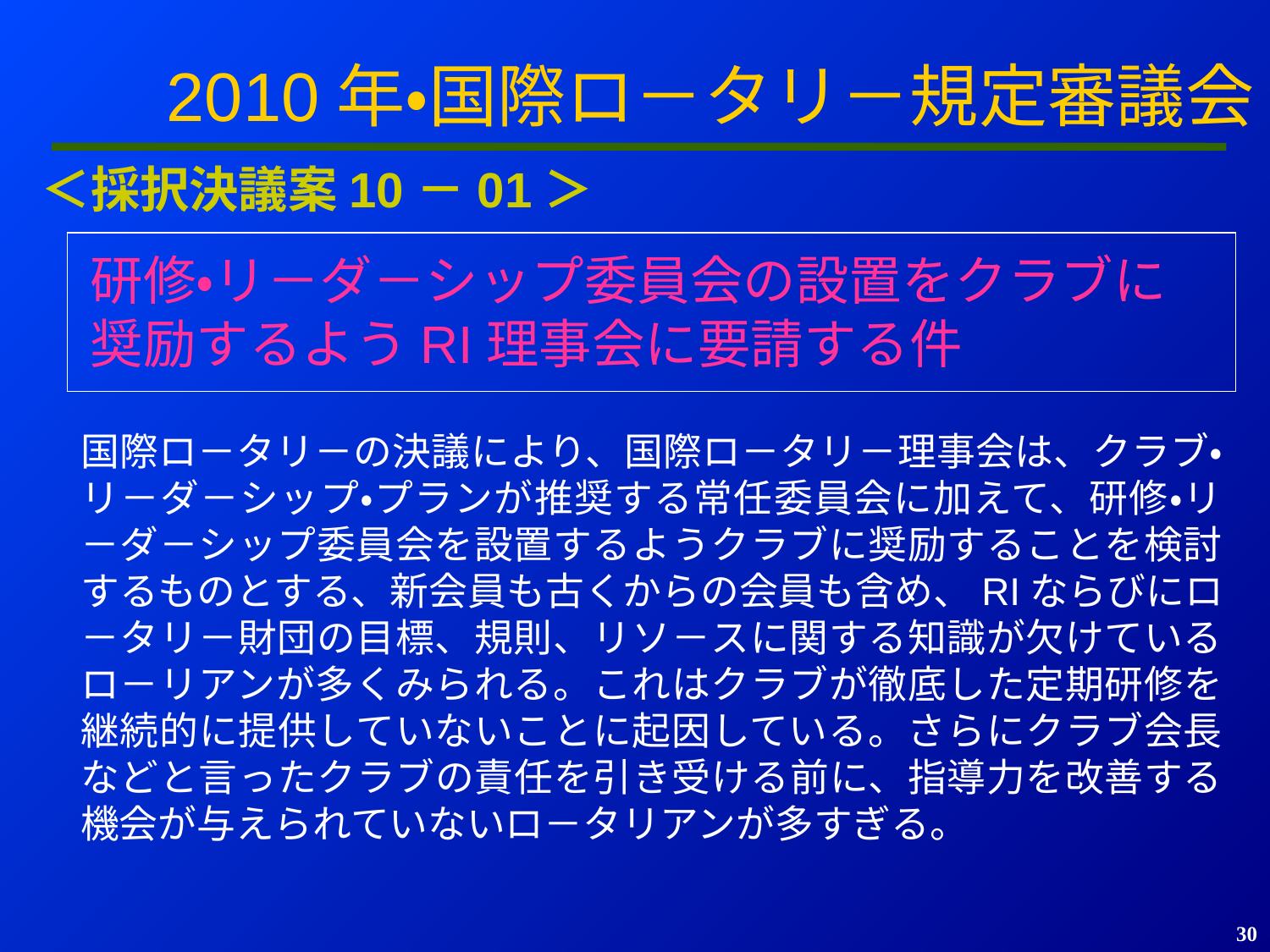

2010年・国際ロ－タリ－規定審議会

＜採択決議案10－01＞

研修・リ－ダ－シップ委員会の設置をクラブに奨励するようRI理事会に要請する件
国際ロ－タリ－の決議により、国際ロ－タリ－理事会は、クラブ・リ－ダ－シップ・プランが推奨する常任委員会に加えて、研修・リ－ダ－シップ委員会を設置するようクラブに奨励することを検討するものとする、新会員も古くからの会員も含め、RIならびにロ－タリ－財団の目標、規則、リソ－スに関する知識が欠けているロ－リアンが多くみられる。これはクラブが徹底した定期研修を継続的に提供していないことに起因している。さらにクラブ会長などと言ったクラブの責任を引き受ける前に、指導力を改善する機会が与えられていないロ－タリアンが多すぎる。
30